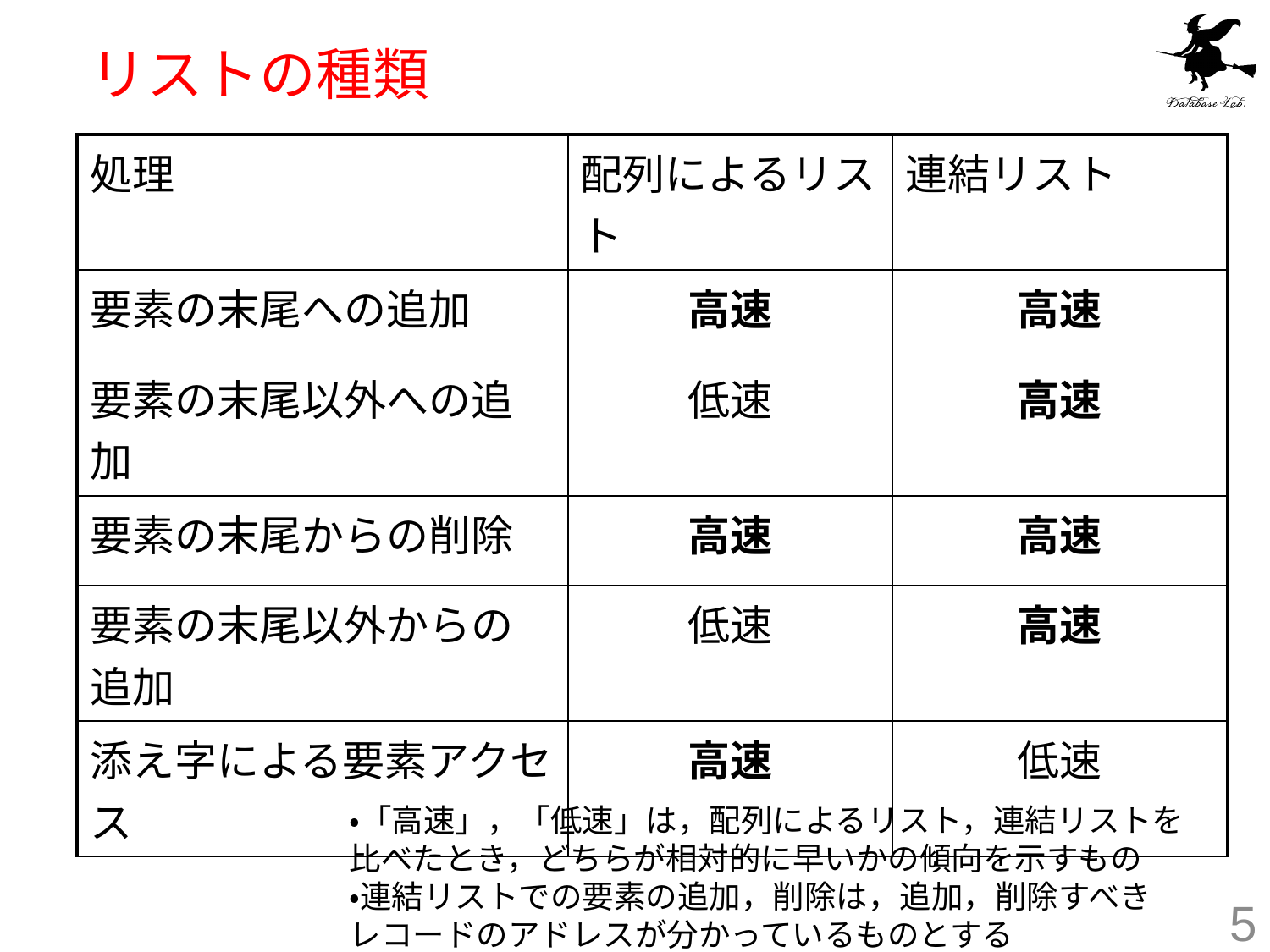

# リストの種類
| 処理 | 配列によるリスト | 連結リスト |
| --- | --- | --- |
| 要素の末尾への追加 | 高速 | 高速 |
| 要素の末尾以外への追加 | 低速 | 高速 |
| 要素の末尾からの削除 | 高速 | 高速 |
| 要素の末尾以外からの追加 | 低速 | 高速 |
| 添え字による要素アクセス | 高速 | 低速 |
・「高速」，「低速」は，配列によるリスト，連結リストを
比べたとき，どちらが相対的に早いかの傾向を示すもの
・連結リストでの要素の追加，削除は，追加，削除すべき
レコードのアドレスが分かっているものとする
5